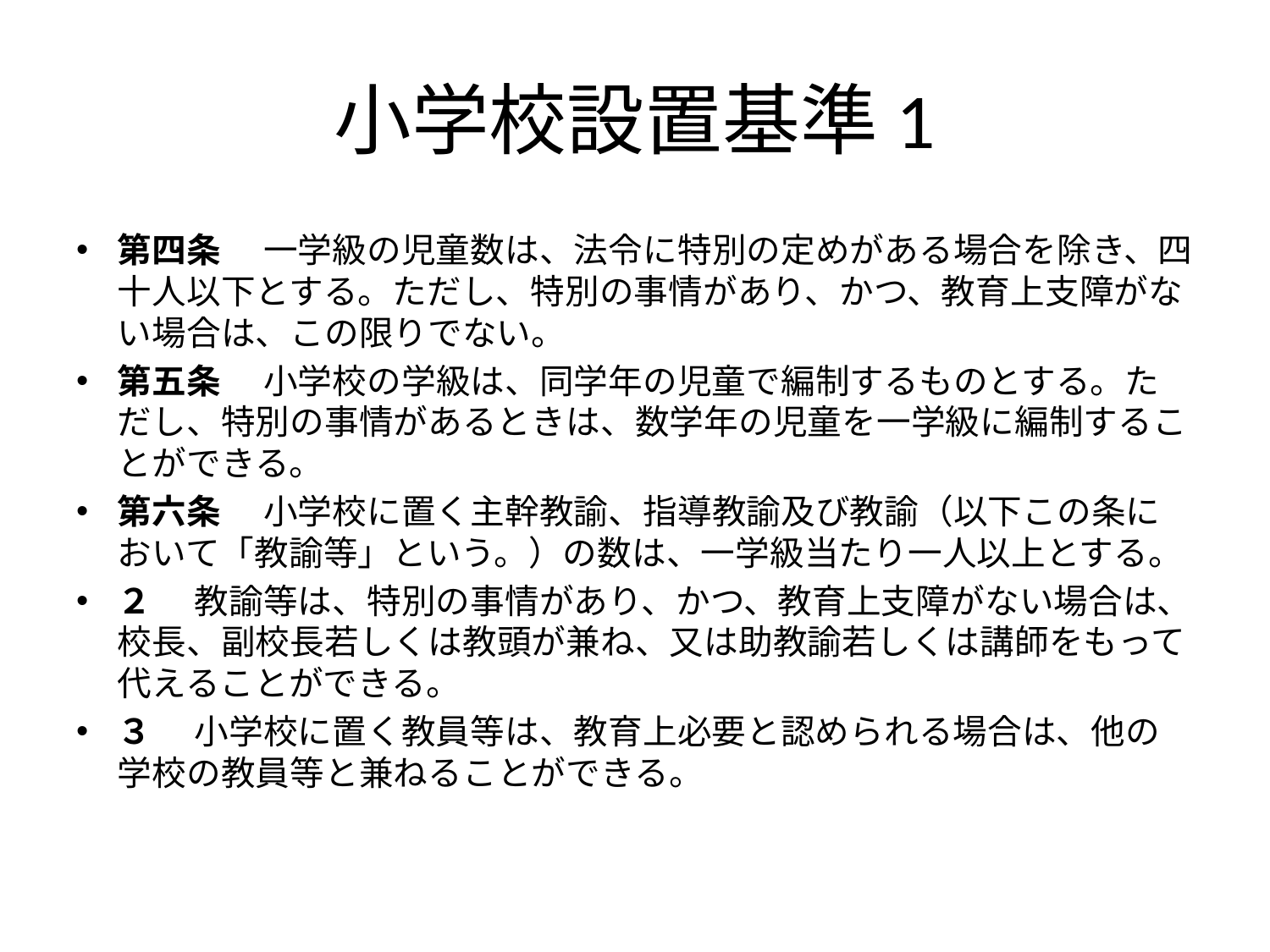

# 小学校設置基準1
第四条 　一学級の児童数は、法令に特別の定めがある場合を除き、四十人以下とする。ただし、特別の事情があり、かつ、教育上支障がない場合は、この限りでない。
第五条 　小学校の学級は、同学年の児童で編制するものとする。ただし、特別の事情があるときは、数学年の児童を一学級に編制することができる。
第六条 　小学校に置く主幹教諭、指導教諭及び教諭（以下この条において「教諭等」という。）の数は、一学級当たり一人以上とする。
２ 　教諭等は、特別の事情があり、かつ、教育上支障がない場合は、校長、副校長若しくは教頭が兼ね、又は助教諭若しくは講師をもって代えることができる。
３ 　小学校に置く教員等は、教育上必要と認められる場合は、他の学校の教員等と兼ねることができる。